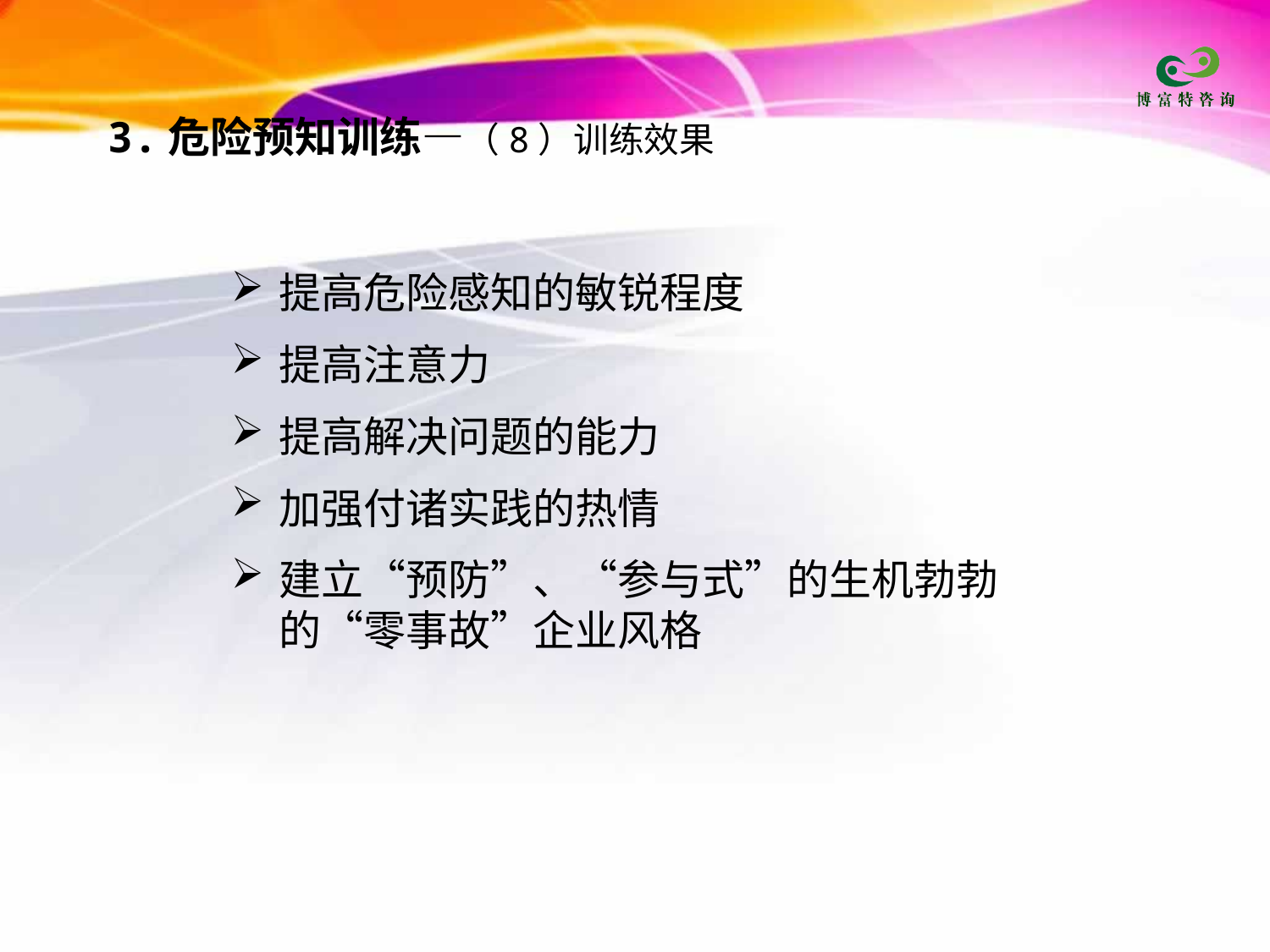

3.危险预知训练—（8）训练效果
提高危险感知的敏锐程度
提高注意力
提高解决问题的能力
加强付诸实践的热情
建立“预防”、“参与式”的生机勃勃的“零事故”企业风格